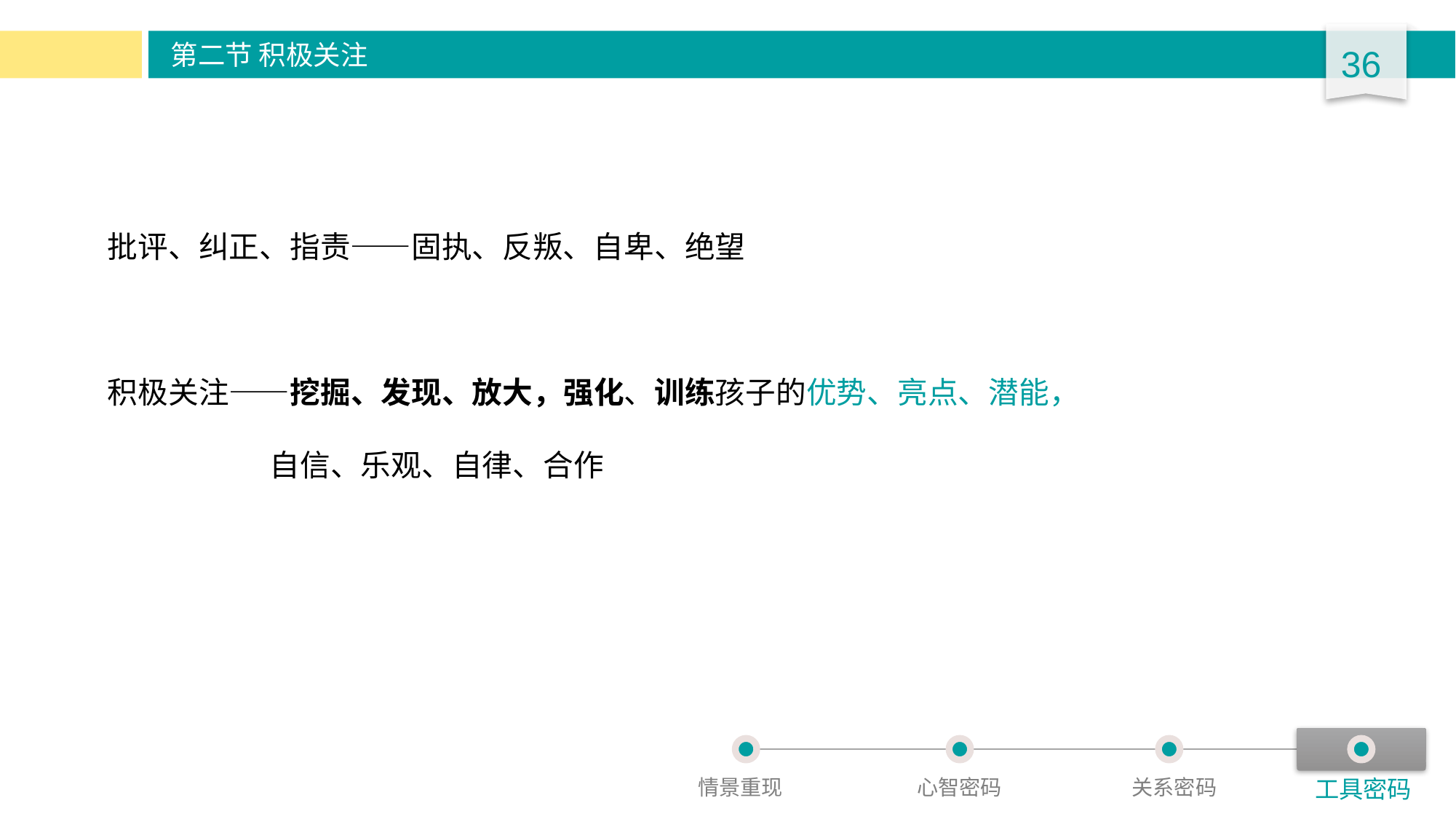

第二节 积极关注
批评、纠正、指责——固执、反叛、自卑、绝望

积极关注——挖掘、发现、放大，强化、训练孩子的优势、亮点、潜能，

                       自信、乐观、自律、合作